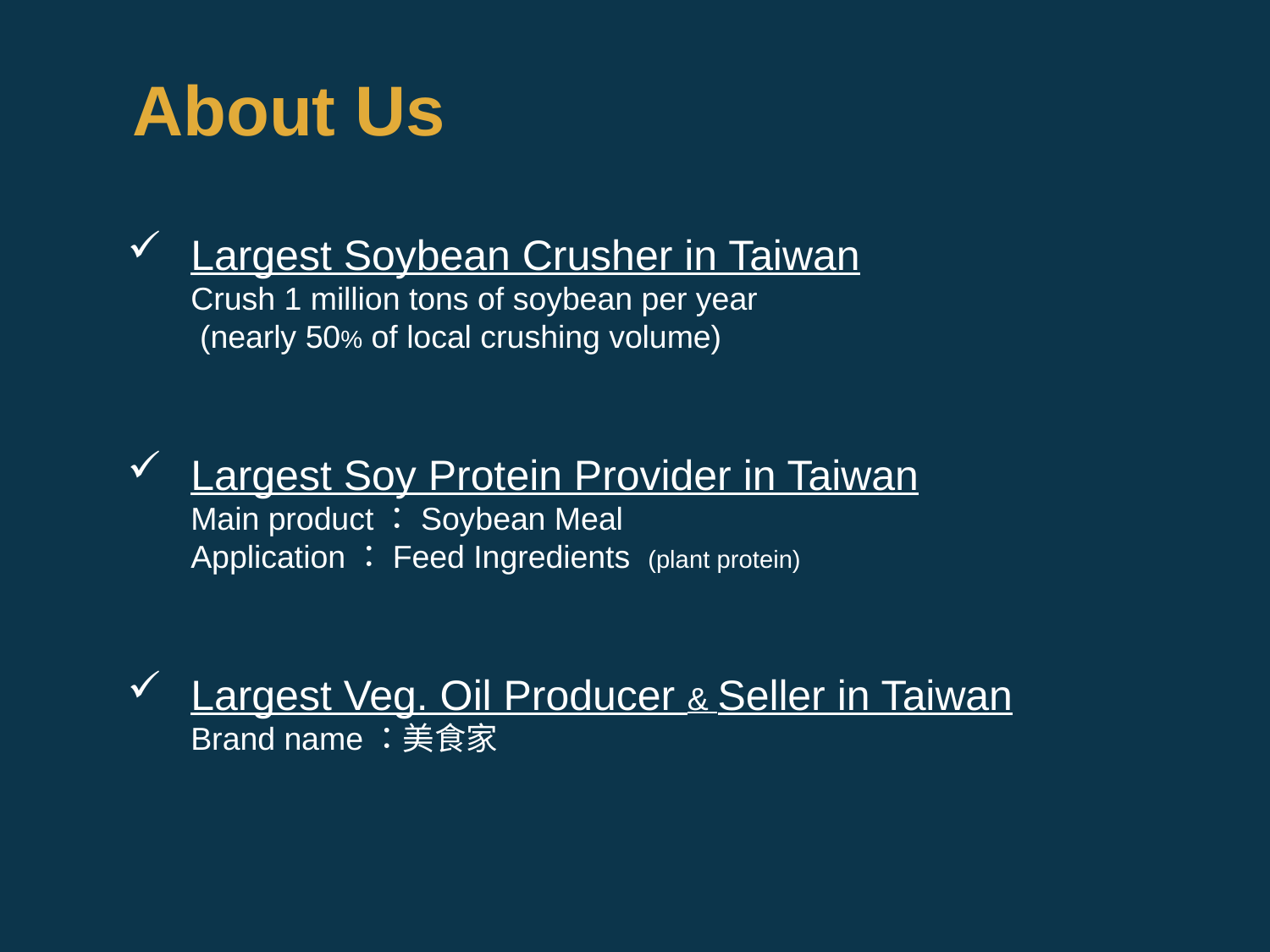

About Us
Largest Soybean Crusher in Taiwan
Crush 1 million tons of soybean per year
 (nearly 50% of local crushing volume)
Largest Soy Protein Provider in Taiwan
Main product：Soybean Meal
Application：Feed Ingredients  (plant protein)
Largest Veg. Oil Producer & Seller in Taiwan
Brand name：美食家